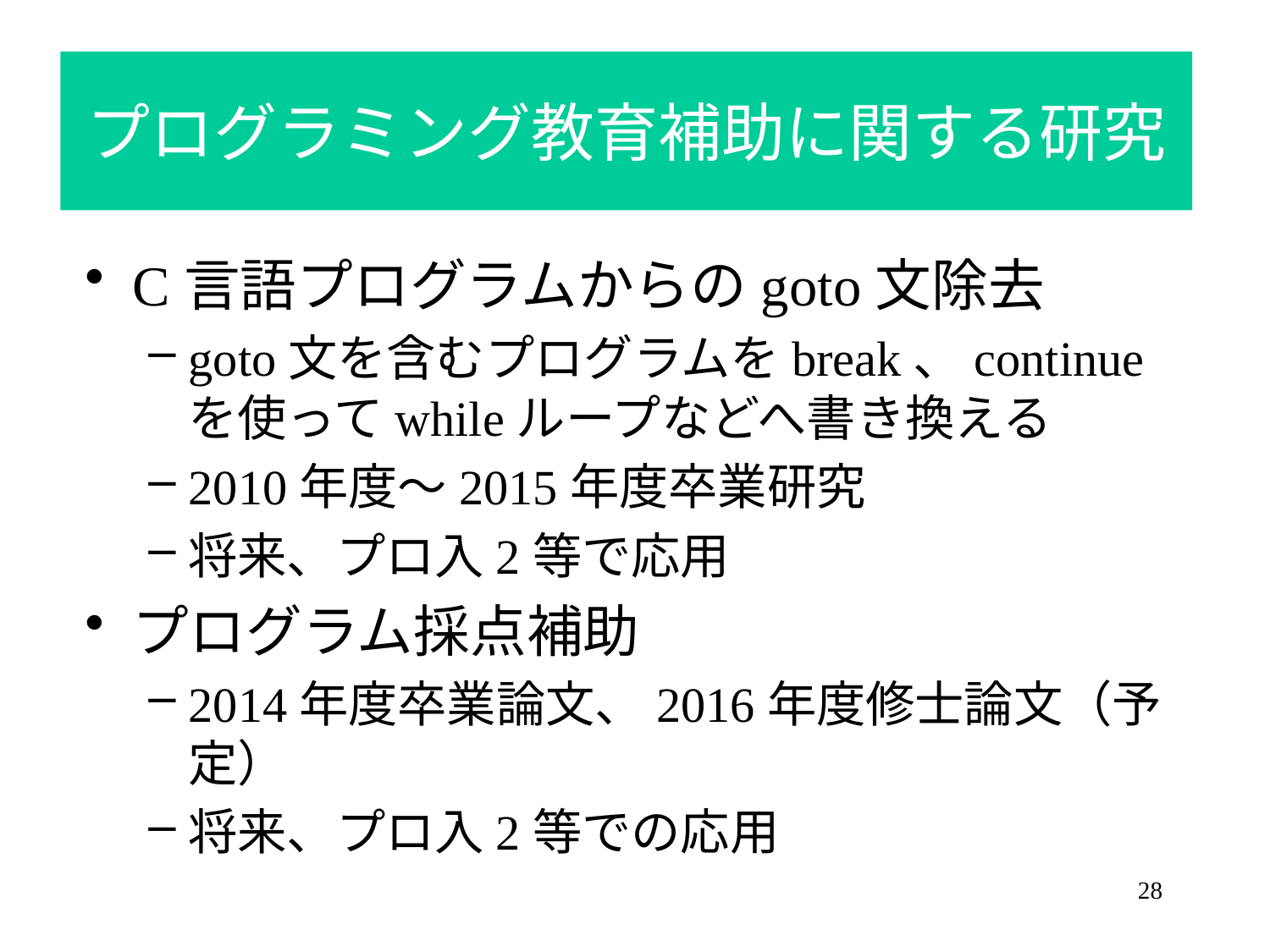

プログラミング教育補助に関する研究
C言語プログラムからのgoto文除去
goto文を含むプログラムをbreak、continueを使ってwhileループなどへ書き換える
2010年度〜2015年度卒業研究
将来、プロ入2等で応用
プログラム採点補助
2014年度卒業論文、2016年度修士論文（予定）
将来、プロ入2等での応用
28